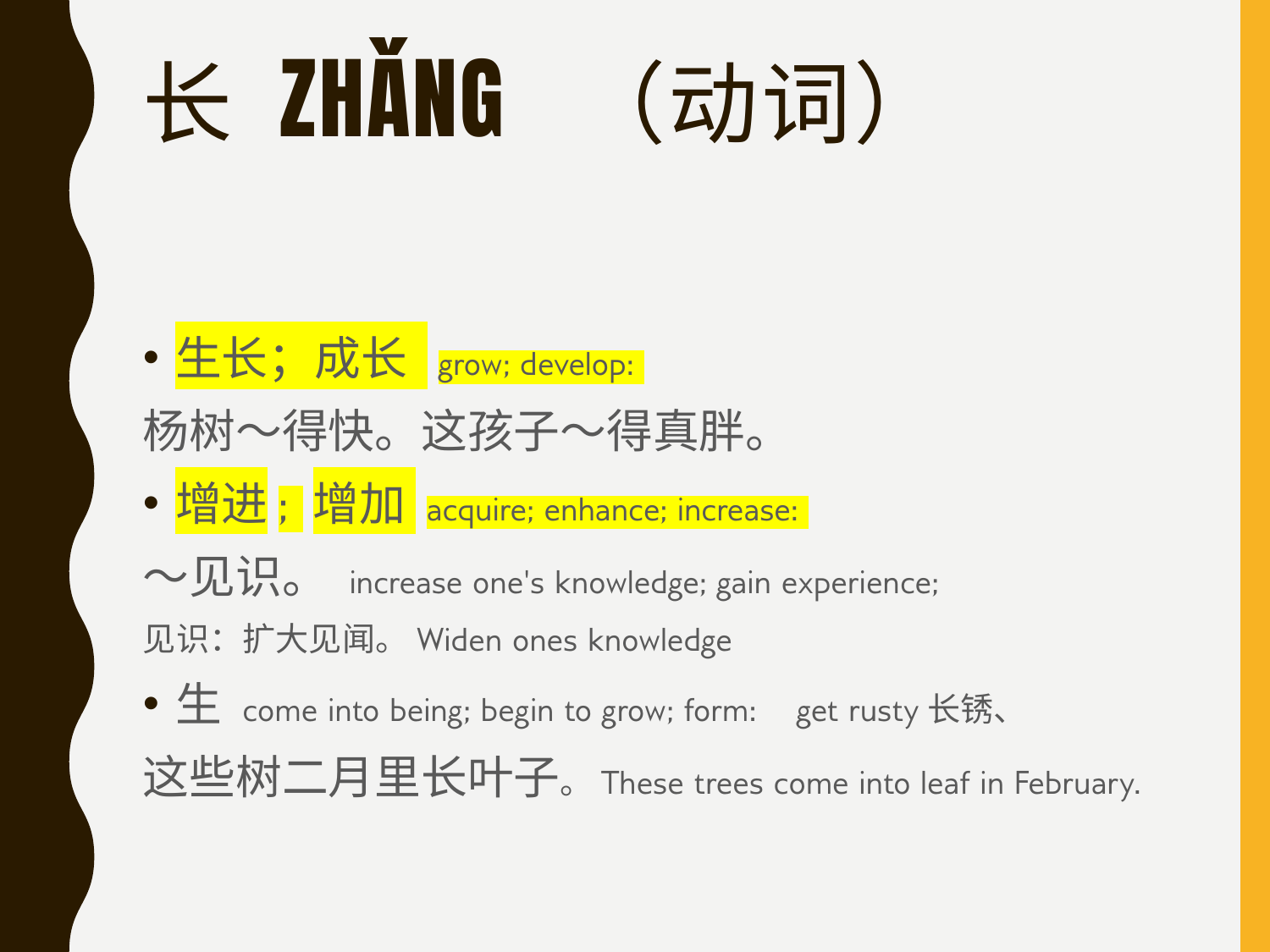

# 长 zhǎng  （动词）
生长；成长  grow; develop:
杨树～得快。这孩子～得真胖。
增进; 增加 acquire; enhance; increase:
～见识。 increase one's knowledge; gain experience;
见识：扩大见闻。Widen ones knowledge
生 come into being; begin to grow; form:    get rusty长锈、
这些树二月里长叶子。These trees come into leaf in February.